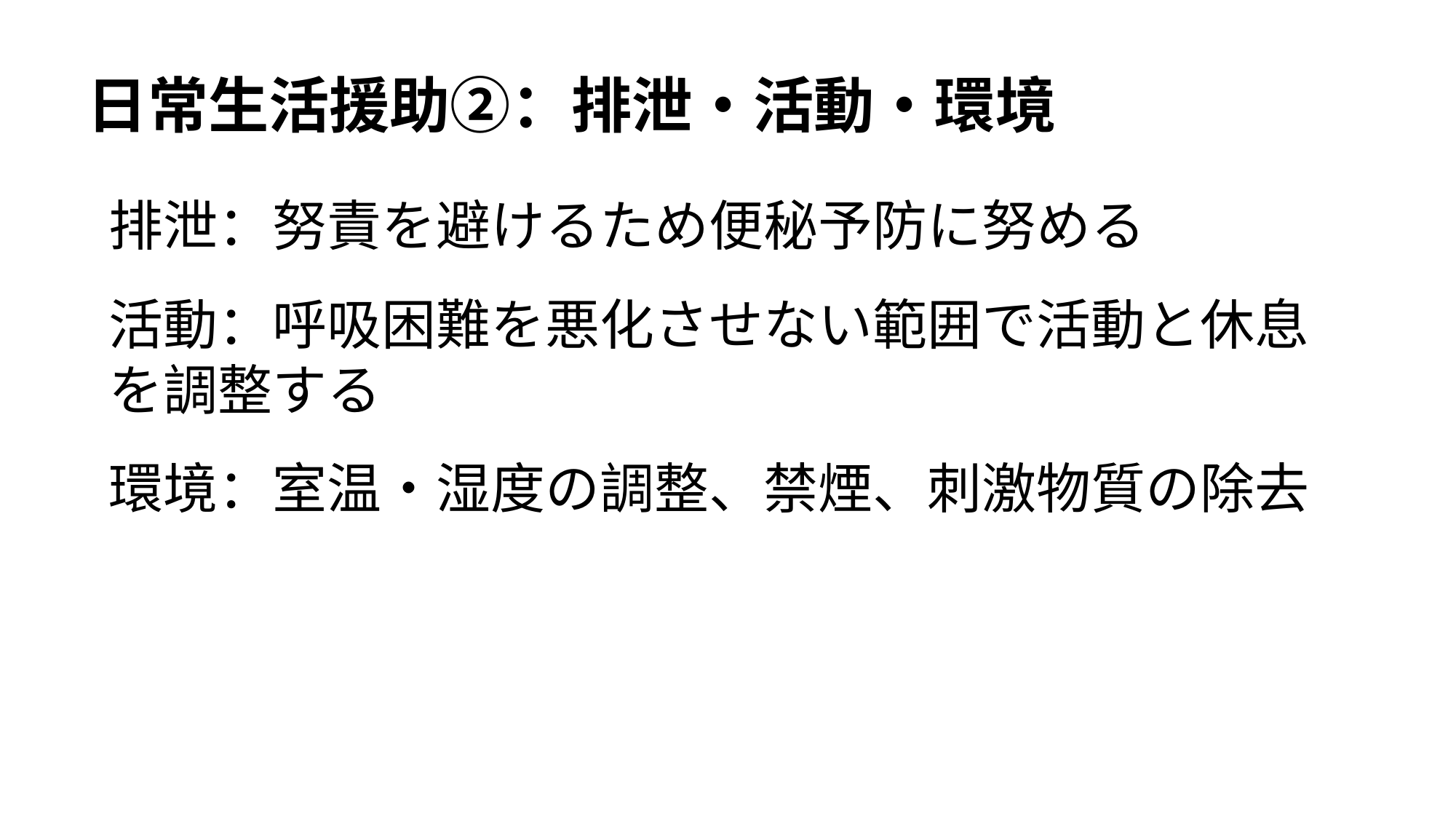

日常生活援助②：排泄・活動・環境
排泄：努責を避けるため便秘予防に努める
活動：呼吸困難を悪化させない範囲で活動と休息を調整する
環境：室温・湿度の調整、禁煙、刺激物質の除去